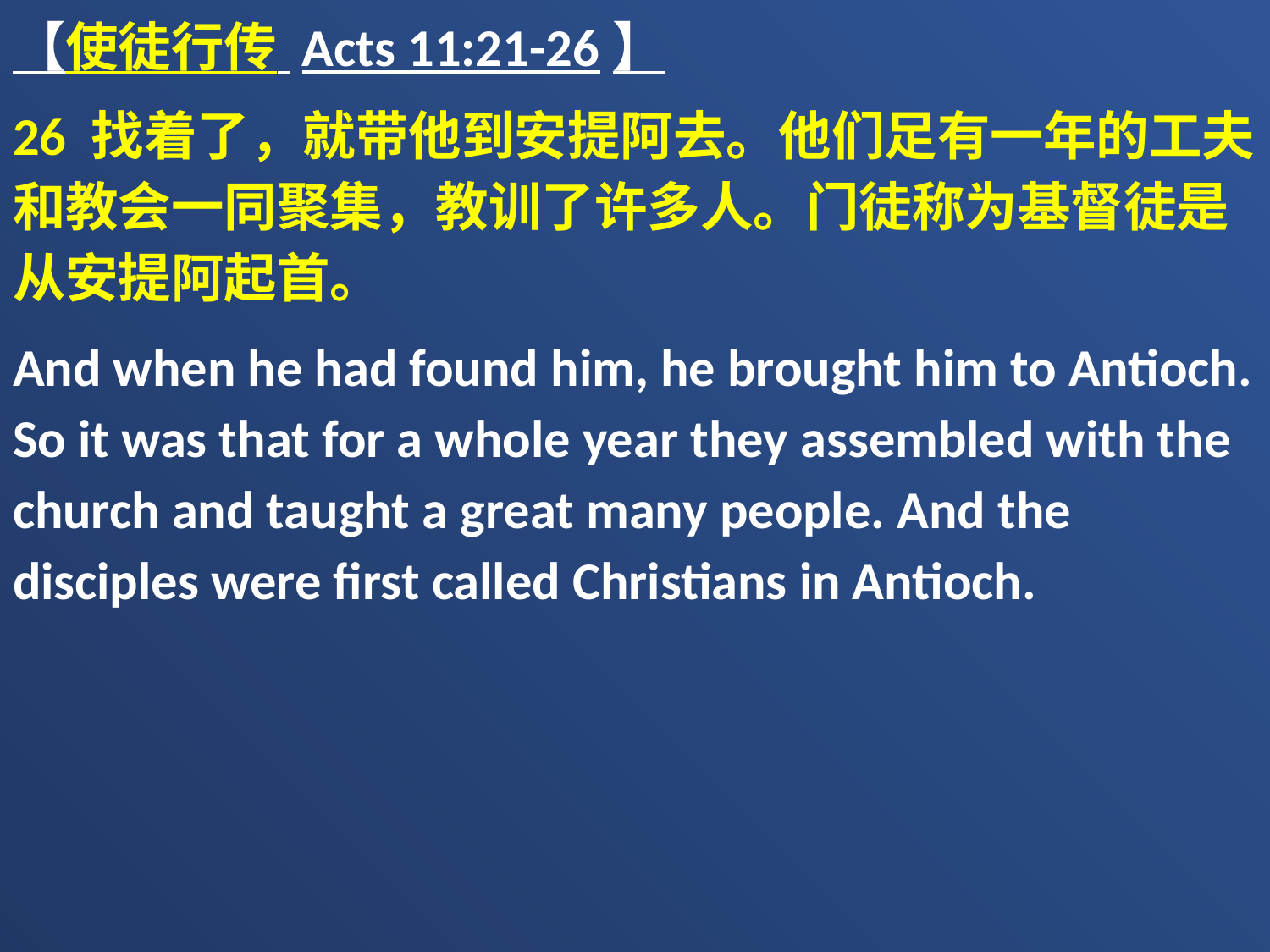

【使徒行传 Acts 11:21-26】
26 找着了，就带他到安提阿去。他们足有一年的工夫和教会一同聚集，教训了许多人。门徒称为基督徒是从安提阿起首。
And when he had found him, he brought him to Antioch. So it was that for a whole year they assembled with the church and taught a great many people. And the disciples were first called Christians in Antioch.